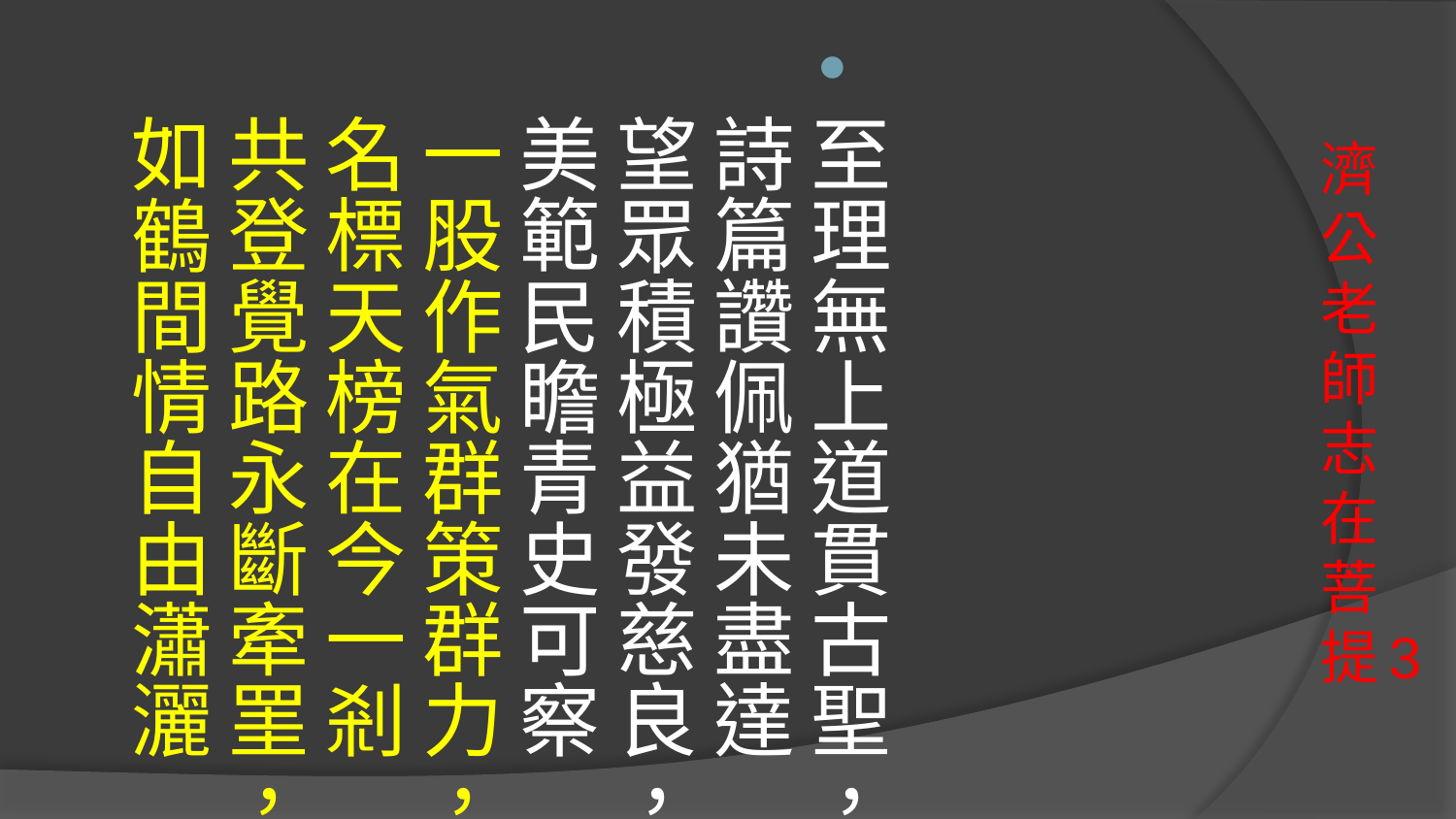

至理無上道貫古聖，詩篇讚佩猶未盡達
望眾積極益發慈良，美範民瞻青史可察
一股作氣群策群力，名標天榜在今一剎
共登覺路永斷牽罣，如鶴間情自由瀟灑

# 濟公老師志在菩提3